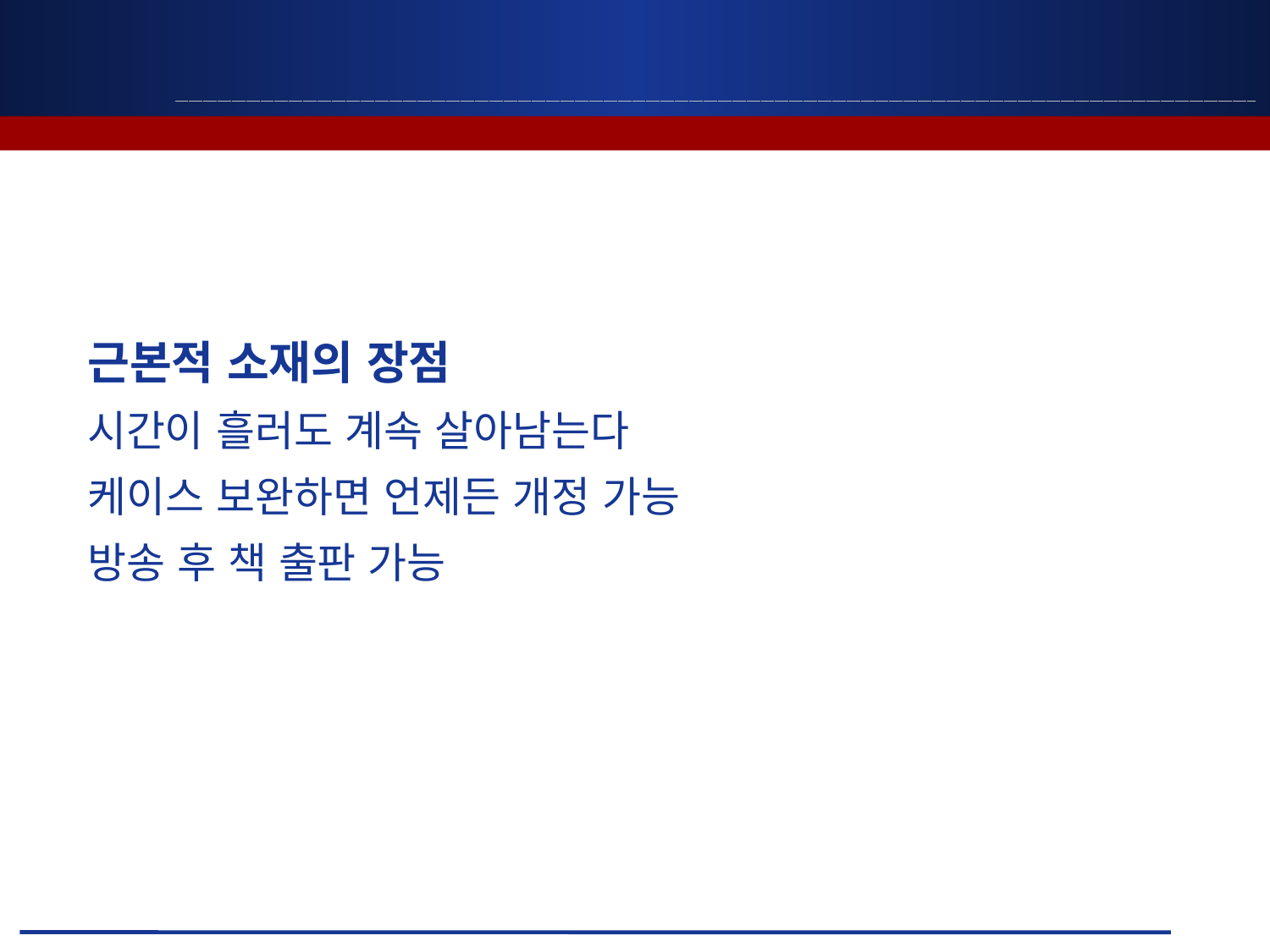

근본적 소재의 장점
시간이 흘러도 계속 살아남는다
케이스 보완하면 언제든 개정 가능
방송 후 책 출판 가능